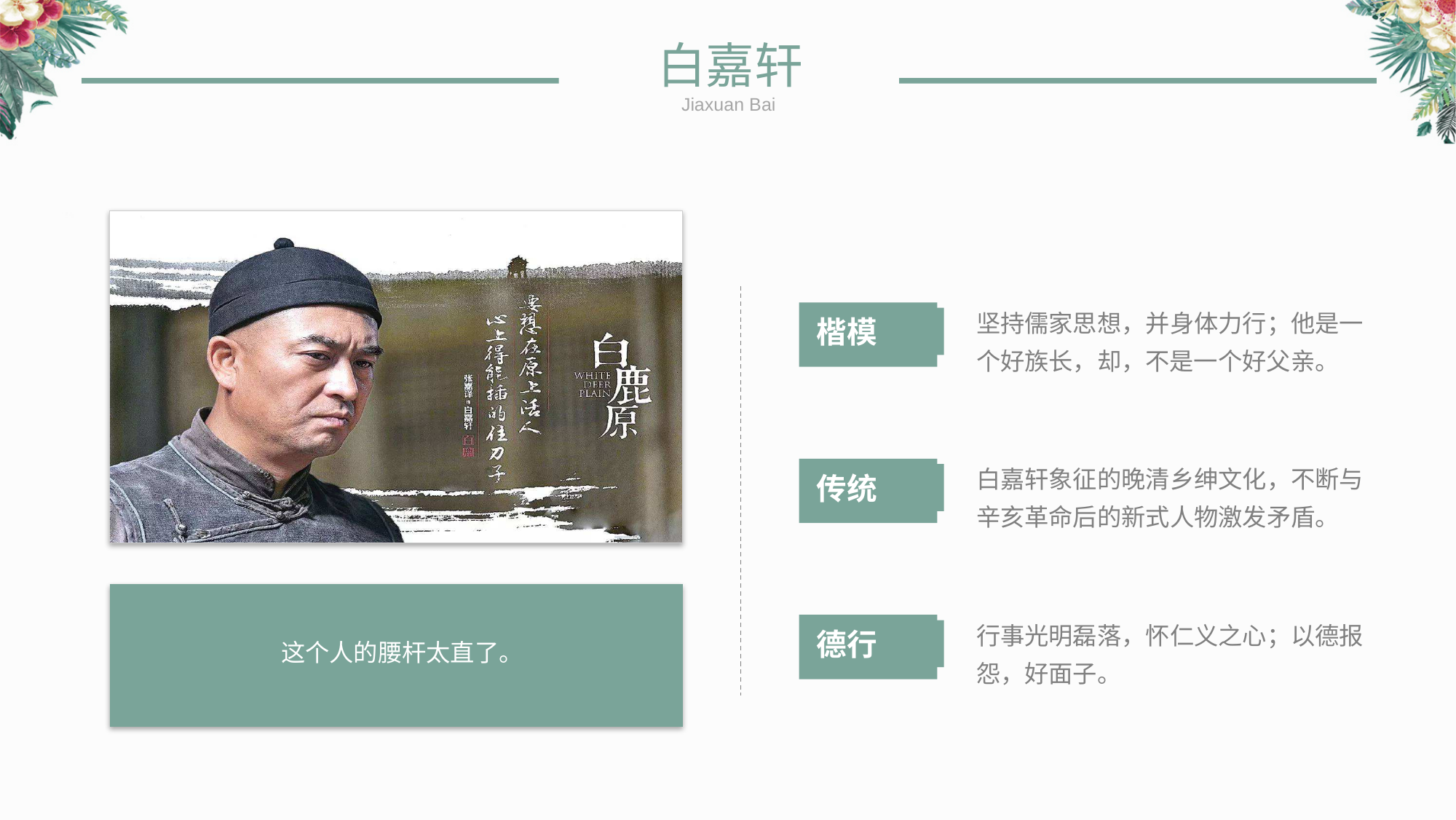

白嘉轩

Jiaxuan Bai

坚持儒家思想，并身体力行；他是一个好族长，却，不是一个好父亲。

楷模
白嘉轩象征的晚清乡绅文化，不断与辛亥革命后的新式人物激发矛盾。

传统

这个人的腰杆太直了。
行事光明磊落，怀仁义之心；以德报怨，好面子。

德行